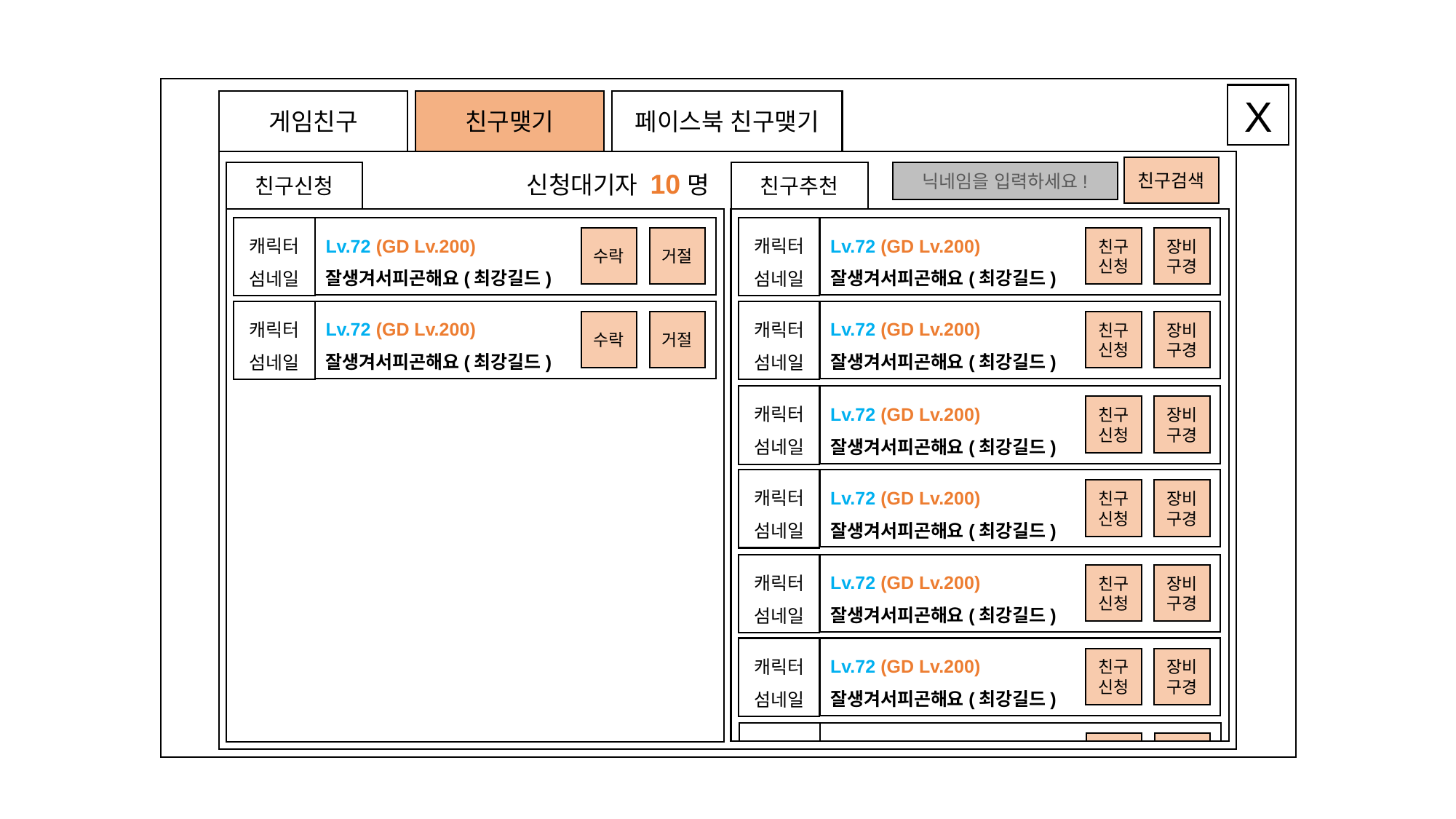

X
게임친구
페이스북 친구맺기
친구맺기

친구검색
신청대기자 10명
친구신청
닉네임을 입력하세요!
친구추천

캐릭터
섬네일
Lv.72 (GD Lv.200)
잘생겨서피곤해요(최강길드)
수락
거절
캐릭터
섬네일
Lv.72 (GD Lv.200)
잘생겨서피곤해요(최강길드)
친구
신청
장비
구경
캐릭터
섬네일
Lv.72 (GD Lv.200)
잘생겨서피곤해요(최강길드)
수락
거절
캐릭터
섬네일
Lv.72 (GD Lv.200)
잘생겨서피곤해요(최강길드)
친구
신청
장비
구경
캐릭터
섬네일
Lv.72 (GD Lv.200)
잘생겨서피곤해요(최강길드)
친구
신청
장비
구경
캐릭터
섬네일
Lv.72 (GD Lv.200)
잘생겨서피곤해요(최강길드)
친구
신청
장비
구경
캐릭터
섬네일
Lv.72 (GD Lv.200)
잘생겨서피곤해요(최강길드)
친구
신청
장비
구경
캐릭터
섬네일
Lv.72 (GD Lv.200)
잘생겨서피곤해요(최강길드)
친구
신청
장비
구경